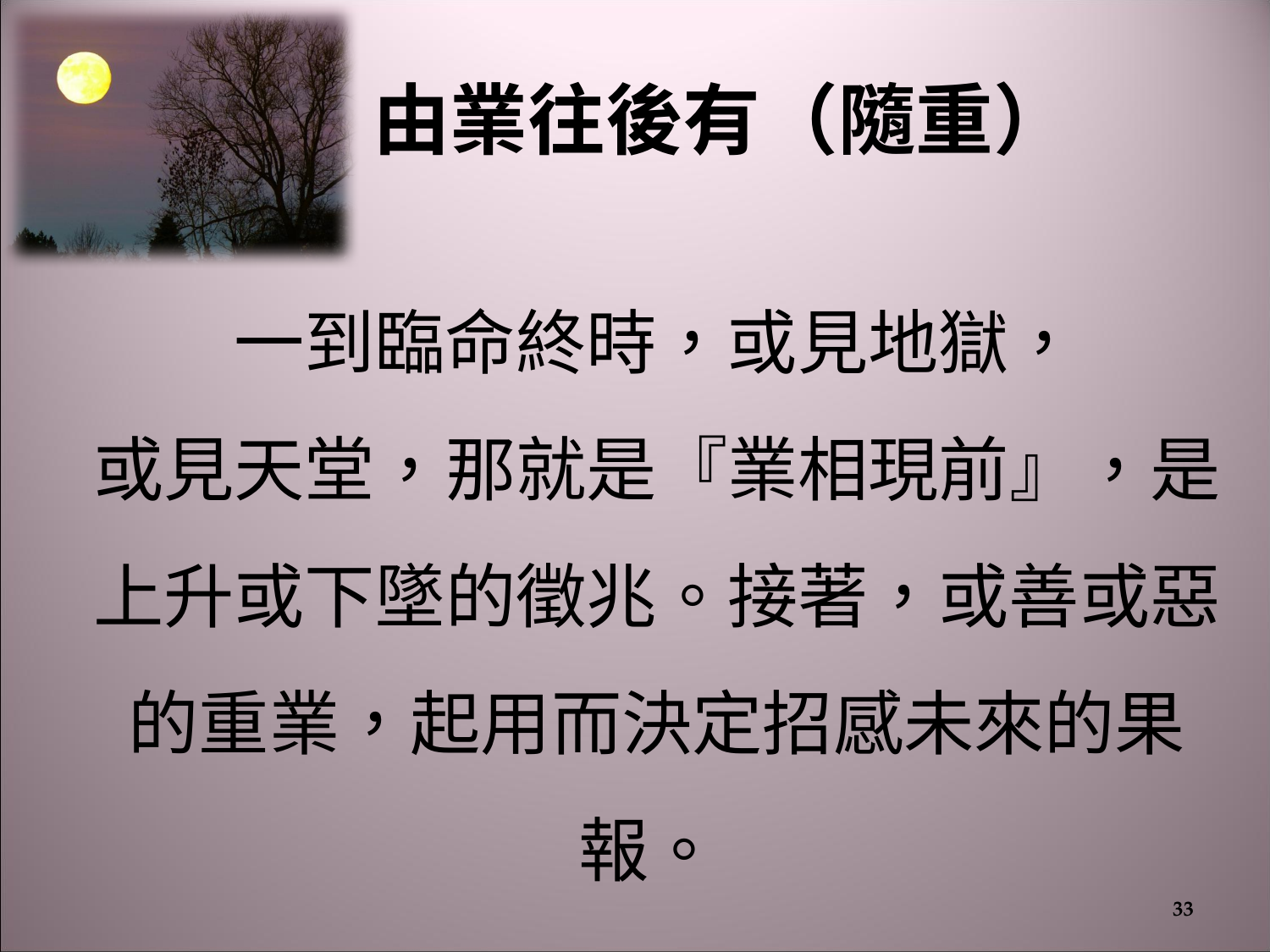

# 由業往後有（隨重）
一到臨命終時，或見地獄，
或見天堂，那就是『業相現前』，是上升或下墜的徵兆。接著，或善或惡的重業，起用而決定招感未來的果報。

33